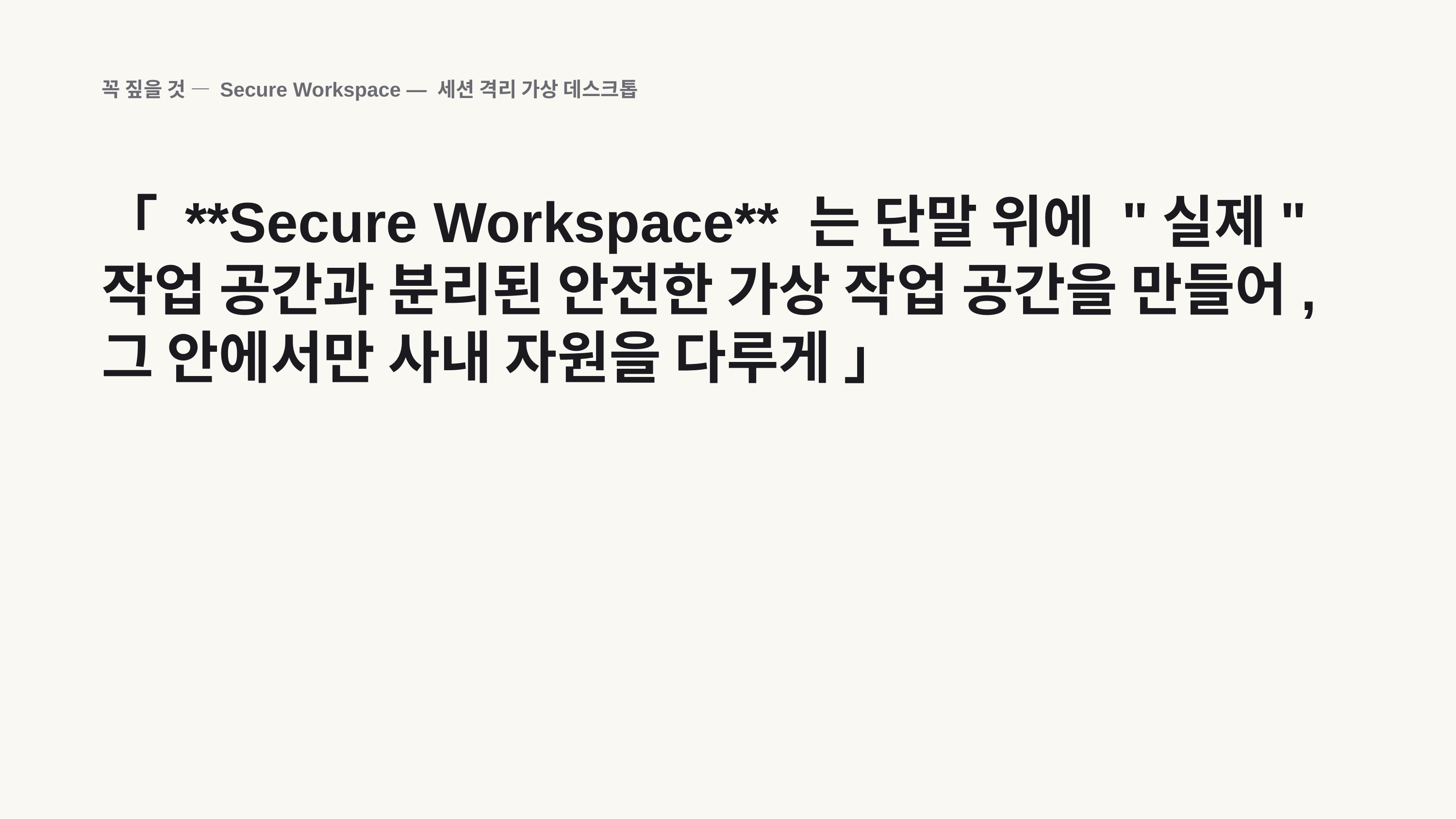

꼭 짚을 것 — Secure Workspace — 세션 격리 가상 데스크톱
「 **Secure Workspace** 는 단말 위에 "실제" 작업 공간과 분리된 안전한 가상 작업 공간을 만들어, 그 안에서만 사내 자원을 다루게 」